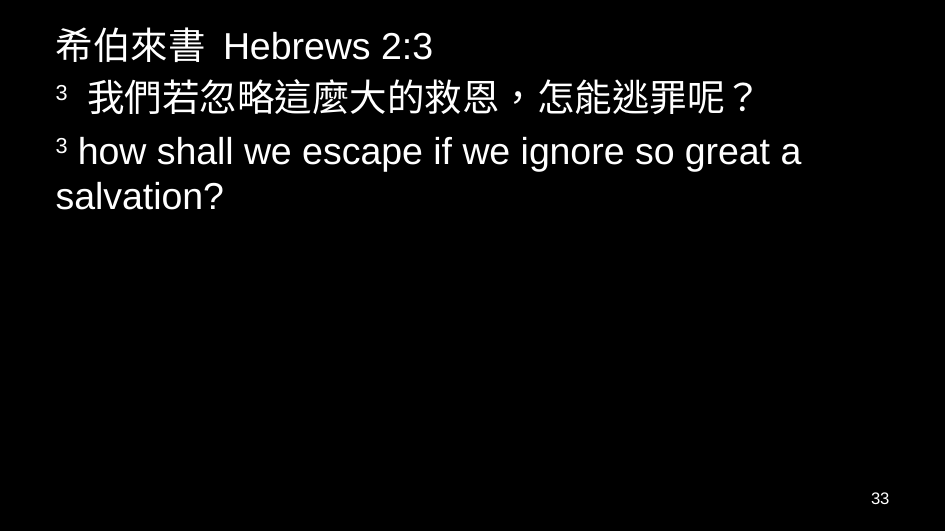

希伯來書 Hebrews 2:3
3 我們若忽略這麼大的救恩，怎能逃罪呢？
3 how shall we escape if we ignore so great a salvation?

33